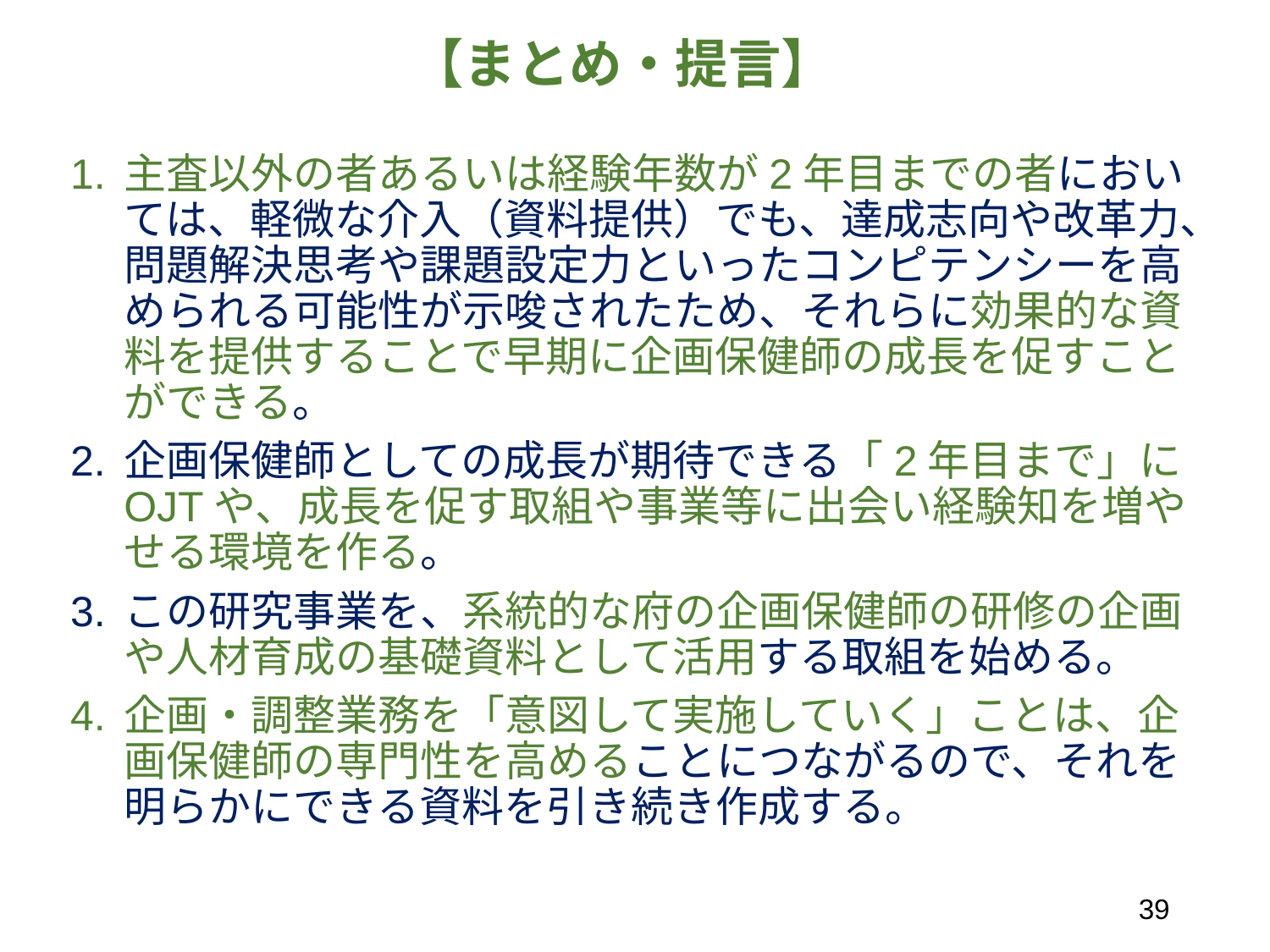

【まとめ・提言】
主査以外の者あるいは経験年数が2年目までの者においては、軽微な介入（資料提供）でも、達成志向や改革力、問題解決思考や課題設定力といったコンピテンシーを高められる可能性が示唆されたため、それらに効果的な資料を提供することで早期に企画保健師の成長を促すことができる。
企画保健師としての成長が期待できる「2年目まで」にOJTや、成長を促す取組や事業等に出会い経験知を増やせる環境を作る。
この研究事業を、系統的な府の企画保健師の研修の企画や人材育成の基礎資料として活用する取組を始める。
企画・調整業務を「意図して実施していく」ことは、企画保健師の専門性を高めることにつながるので、それを明らかにできる資料を引き続き作成する。
39